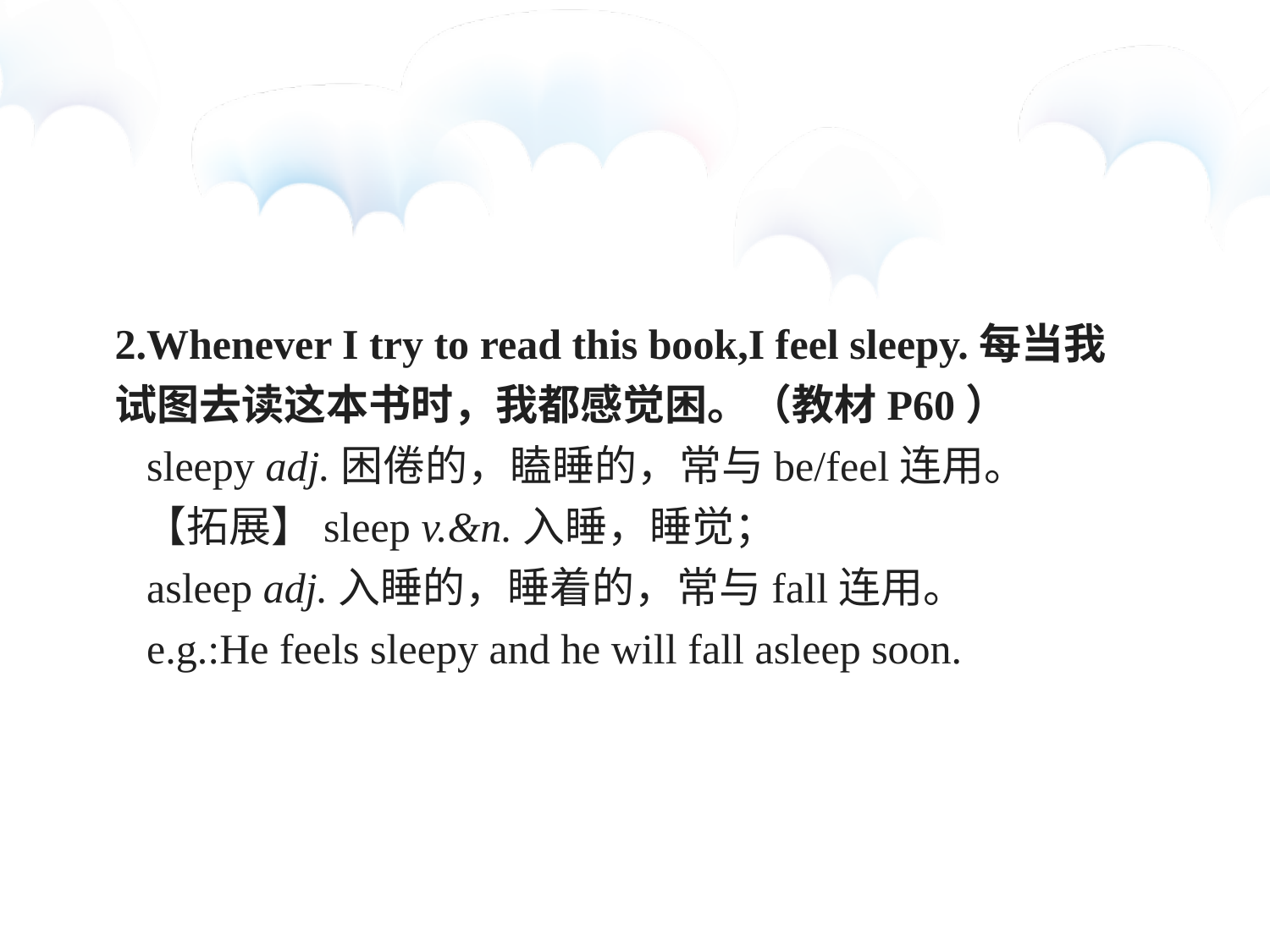

2.Whenever I try to read this book,I feel sleepy.每当我试图去读这本书时，我都感觉困。（教材P60）
   sleepy adj.困倦的，瞌睡的，常与be/feel连用。
  【拓展】sleep v.&n.入睡，睡觉；
   asleep adj.入睡的，睡着的，常与fall连用。
   e.g.:He feels sleepy and he will fall asleep soon.